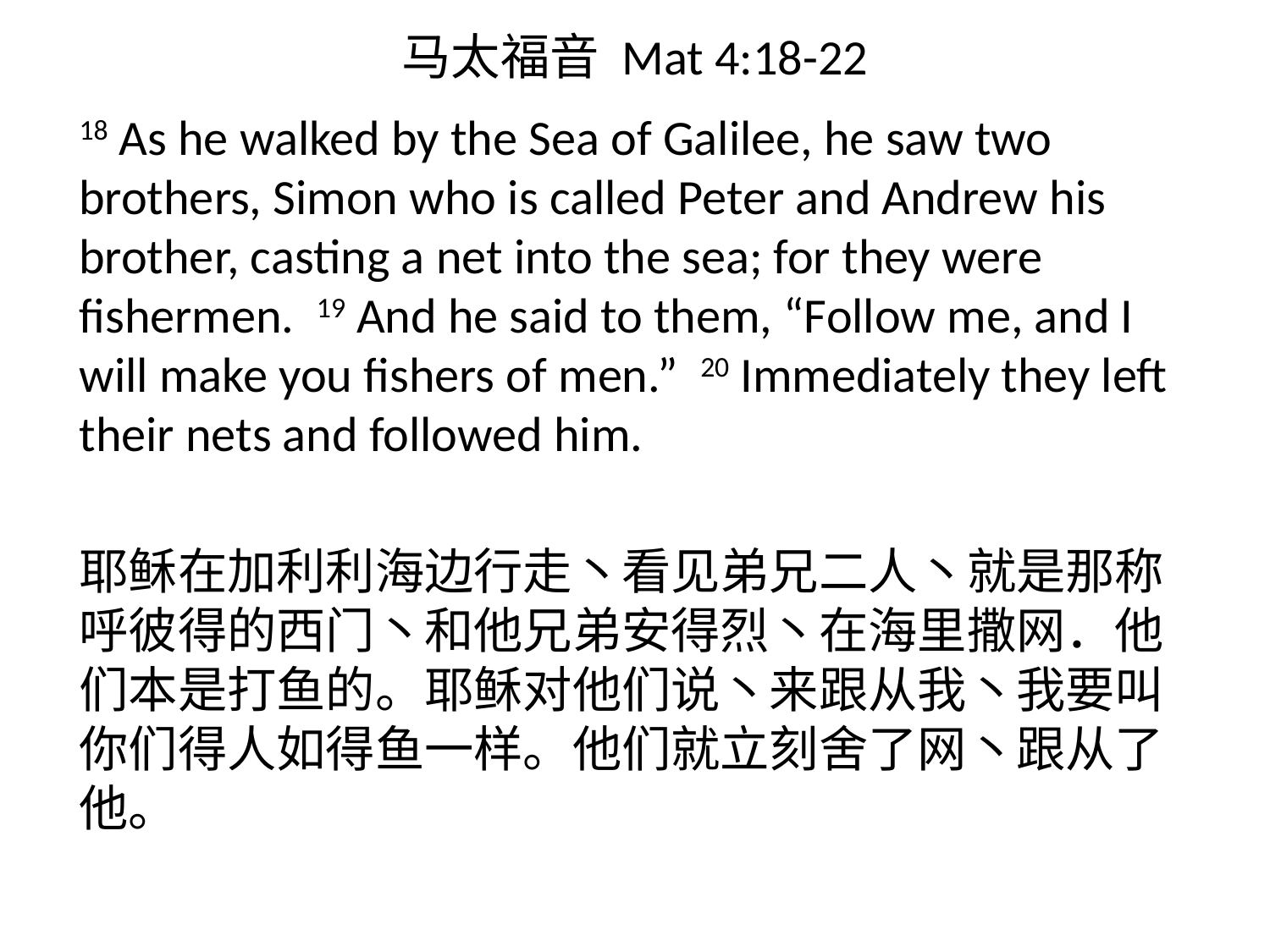

# 马太福音 Mat 4:18-22
18 As he walked by the Sea of Galilee, he saw two brothers, Simon who is called Peter and Andrew his brother, casting a net into the sea; for they were fishermen.  19 And he said to them, “Follow me, and I will make you fishers of men.”  20 Immediately they left their nets and followed him.

耶稣在加利利海边行走丶看见弟兄二人丶就是那称呼彼得的西门丶和他兄弟安得烈丶在海里撒网．他们本是打鱼的。耶稣对他们说丶来跟从我丶我要叫你们得人如得鱼一样。他们就立刻舍了网丶跟从了他。